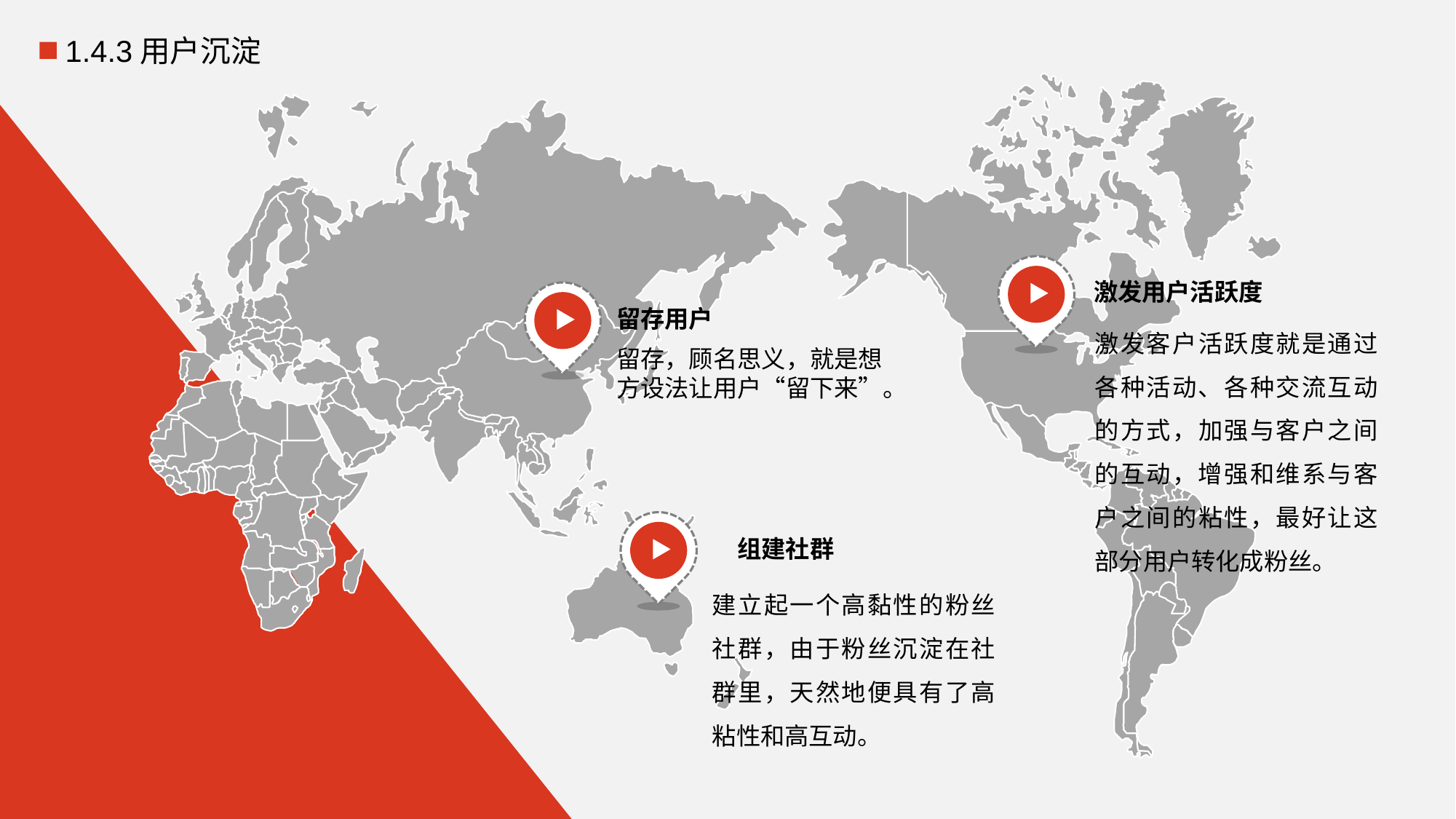

1.4.3用户沉淀

激发用户活跃度
激发客户活跃度就是通过各种活动、各种交流互动的方式，加强与客户之间的互动，增强和维系与客户之间的粘性，最好让这部分用户转化成粉丝。

留存用户
留存，顾名思义，就是想方设法让用户“留下来”。

　组建社群
建立起一个高黏性的粉丝社群，由于粉丝沉淀在社群里，天然地便具有了高粘性和高互动。